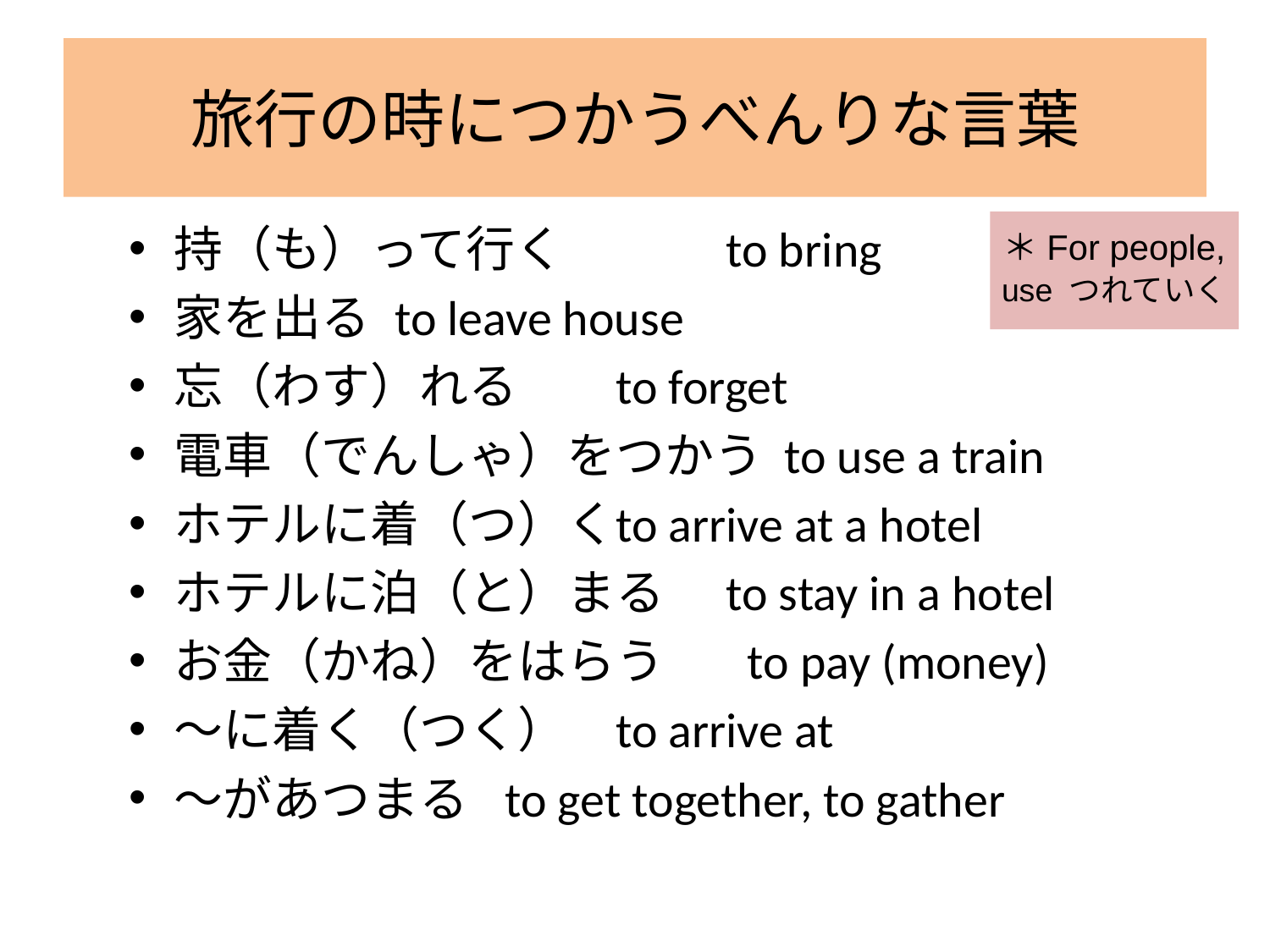

# 旅行の時につかうべんりな言葉
＊For people,
use つれていく
持（も）って行く          	to bring
家を出る			to leave house
忘（わす）れる		to forget
電車（でんしゃ）をつかう to use a train
ホテルに着（つ）く	to arrive at a hotel
ホテルに泊（と）まる	to stay in a hotel
お金（かね）をはらう	 to pay (money)
～に着く（つく）		to arrive at
～があつまる		to get together, to gather